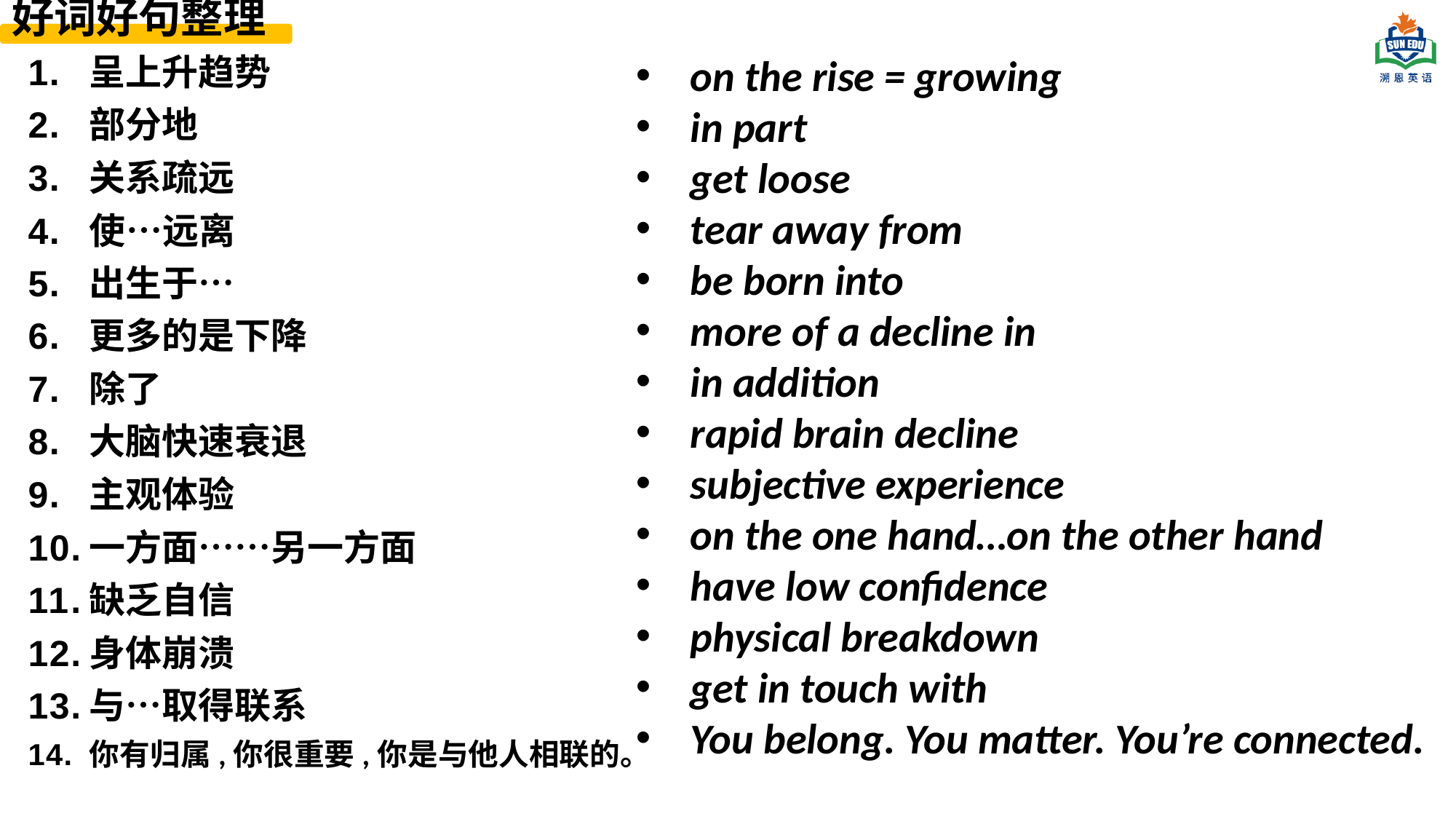

好词好句整理
呈上升趋势
部分地
关系疏远
使…远离
出生于…
更多的是下降
除了
大脑快速衰退
主观体验
一方面……另一方面
缺乏自信
身体崩溃
与…取得联系
你有归属,你很重要,你是与他人相联的。
on the rise = growing
in part
get loose
tear away from
be born into
more of a decline in
in addition
rapid brain decline
subjective experience
on the one hand…on the other hand
have low confidence
physical breakdown
get in touch with
You belong. You matter. You’re connected.